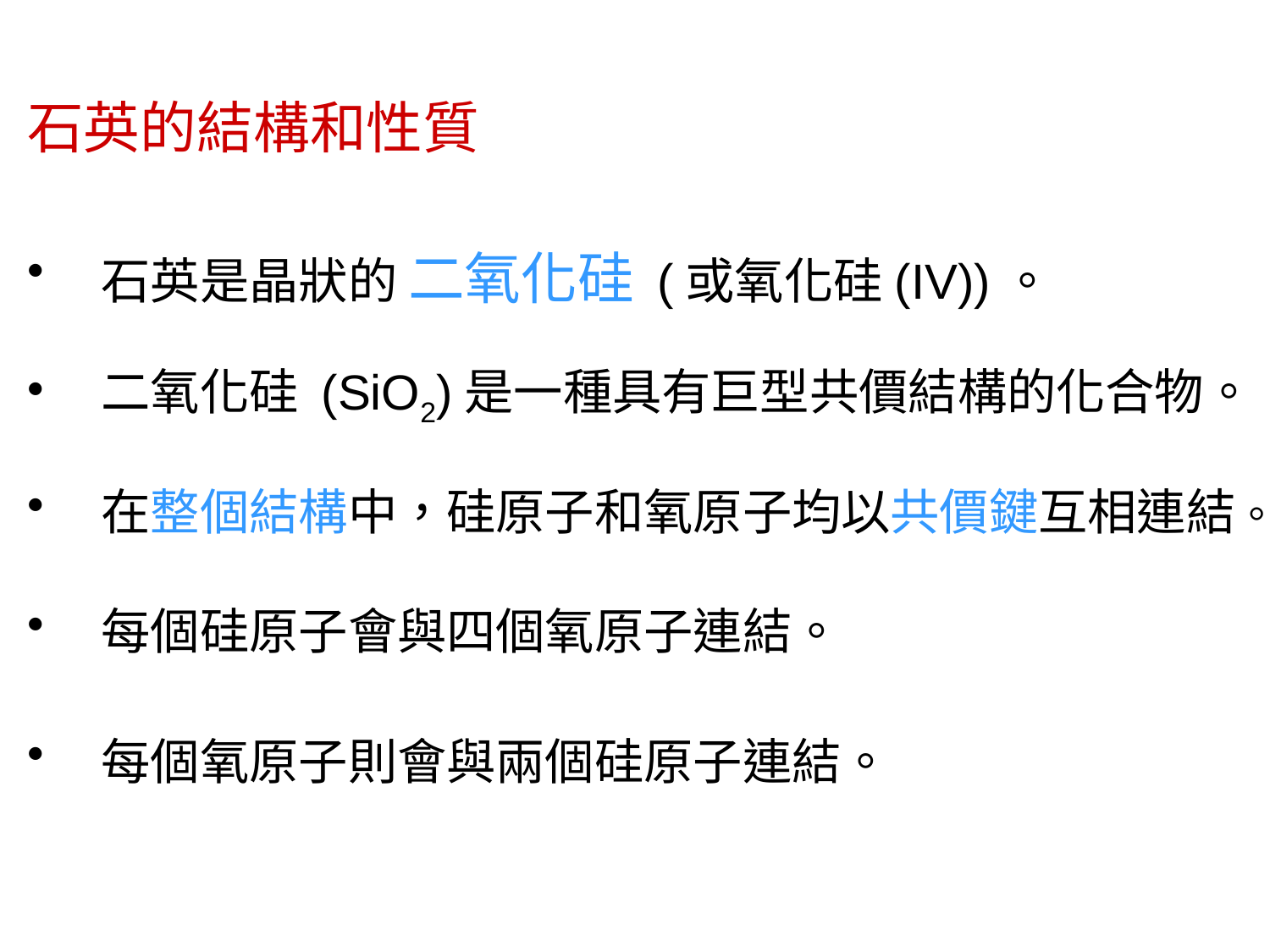

石英的結構和性質
石英是晶狀的 二氧化硅 (或氧化硅(IV))。
二氧化硅 (SiO2)是一種具有巨型共價結構的化合物。
在整個結構中，硅原子和氧原子均以共價鍵互相連結。
每個硅原子會與四個氧原子連結。
每個氧原子則會與兩個硅原子連結。